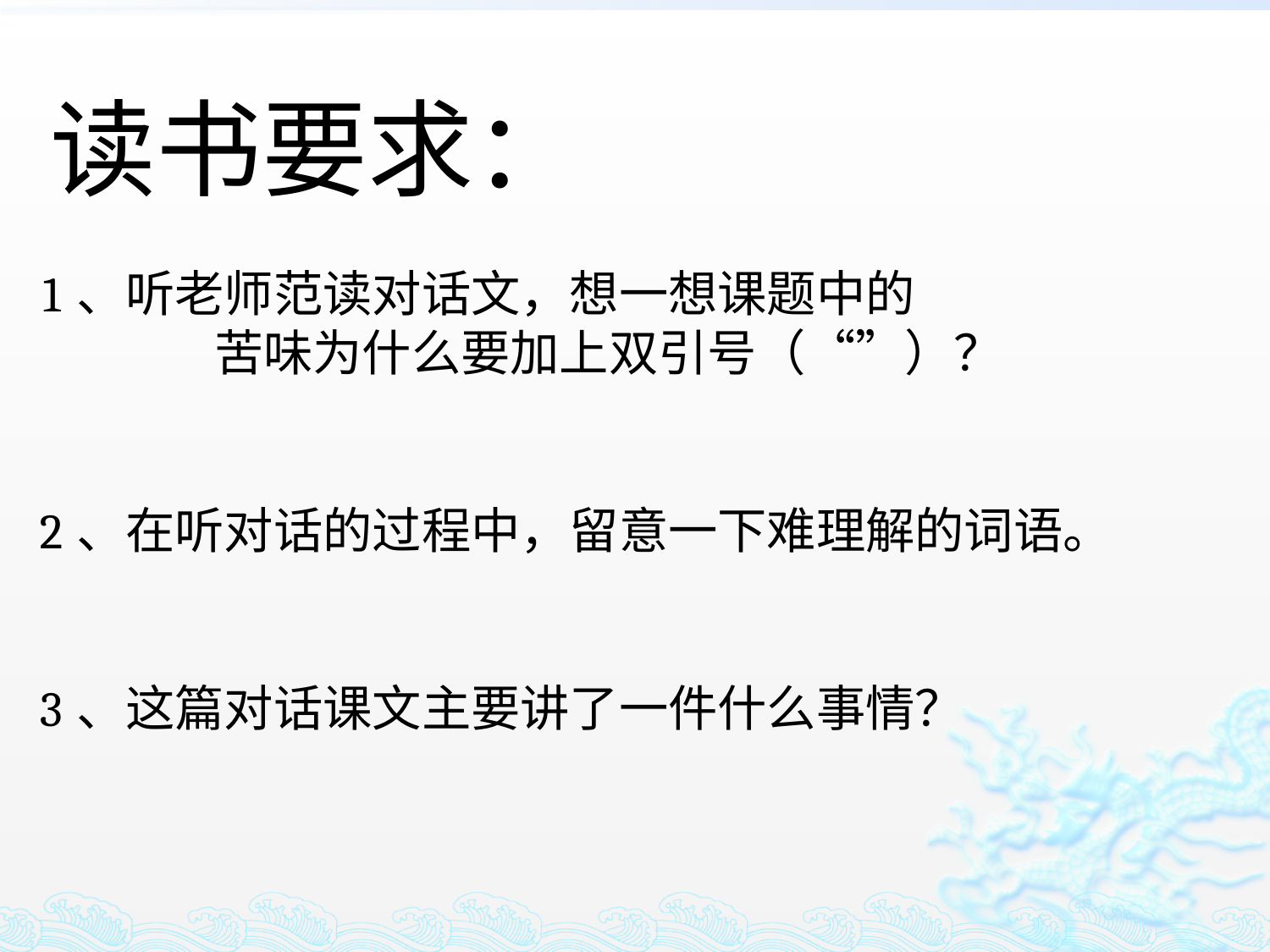

读书要求：
1、听老师范读对话文，想一想课题中的
               苦味为什么要加上双引号（“”）？

2、在听对话的过程中，留意一下难理解的词语。

3、这篇对话课文主要讲了一件什么事情？